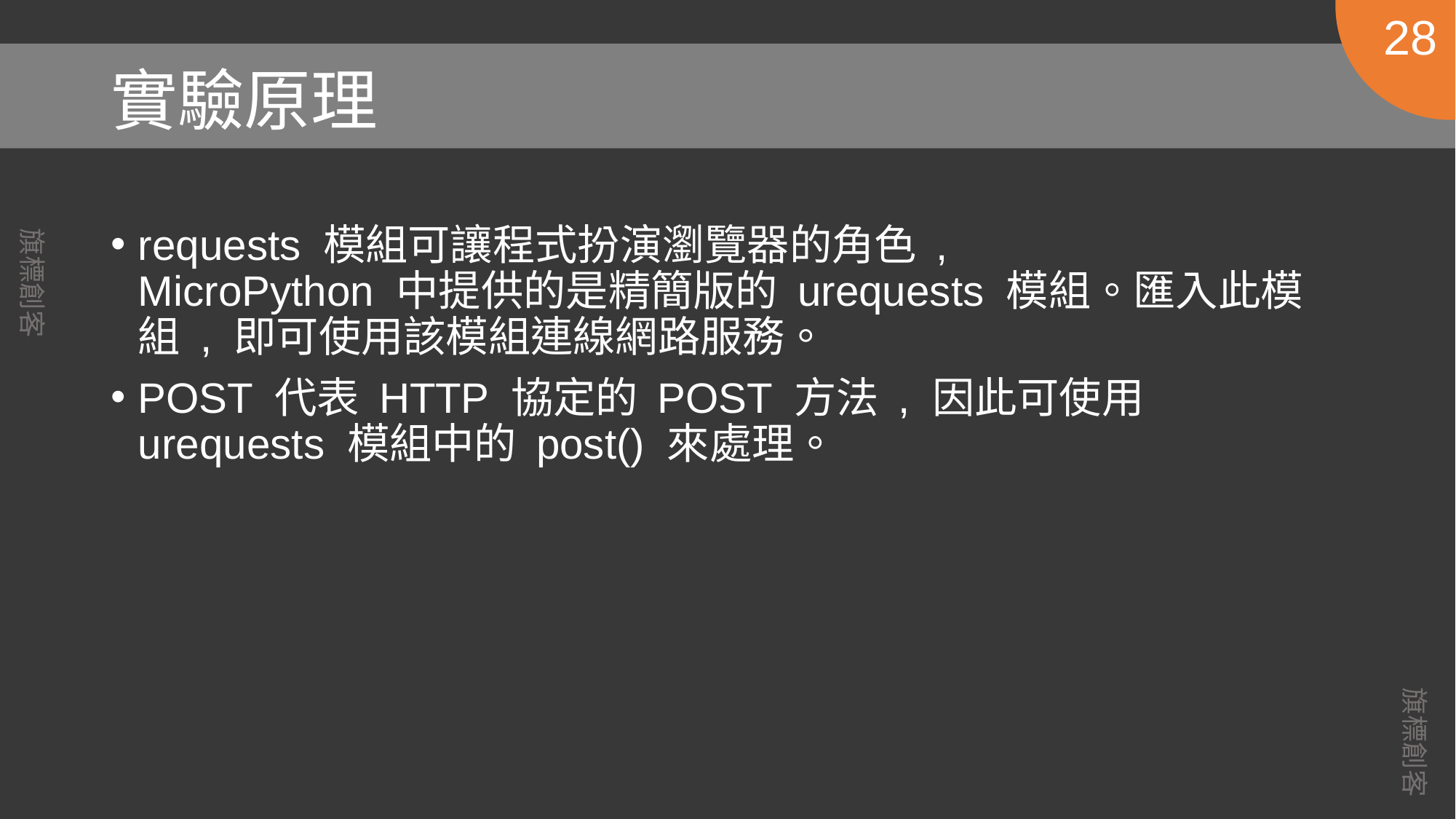

28
# 實驗原理
requests 模組可讓程式扮演瀏覽器的角色 ,
MicroPython 中提供的是精簡版的 urequests 模組。匯入此模組 , 即可使用該模組連線網路服務。
POST 代表 HTTP 協定的 POST 方法 , 因此可使用 urequests 模組中的 post() 來處理。